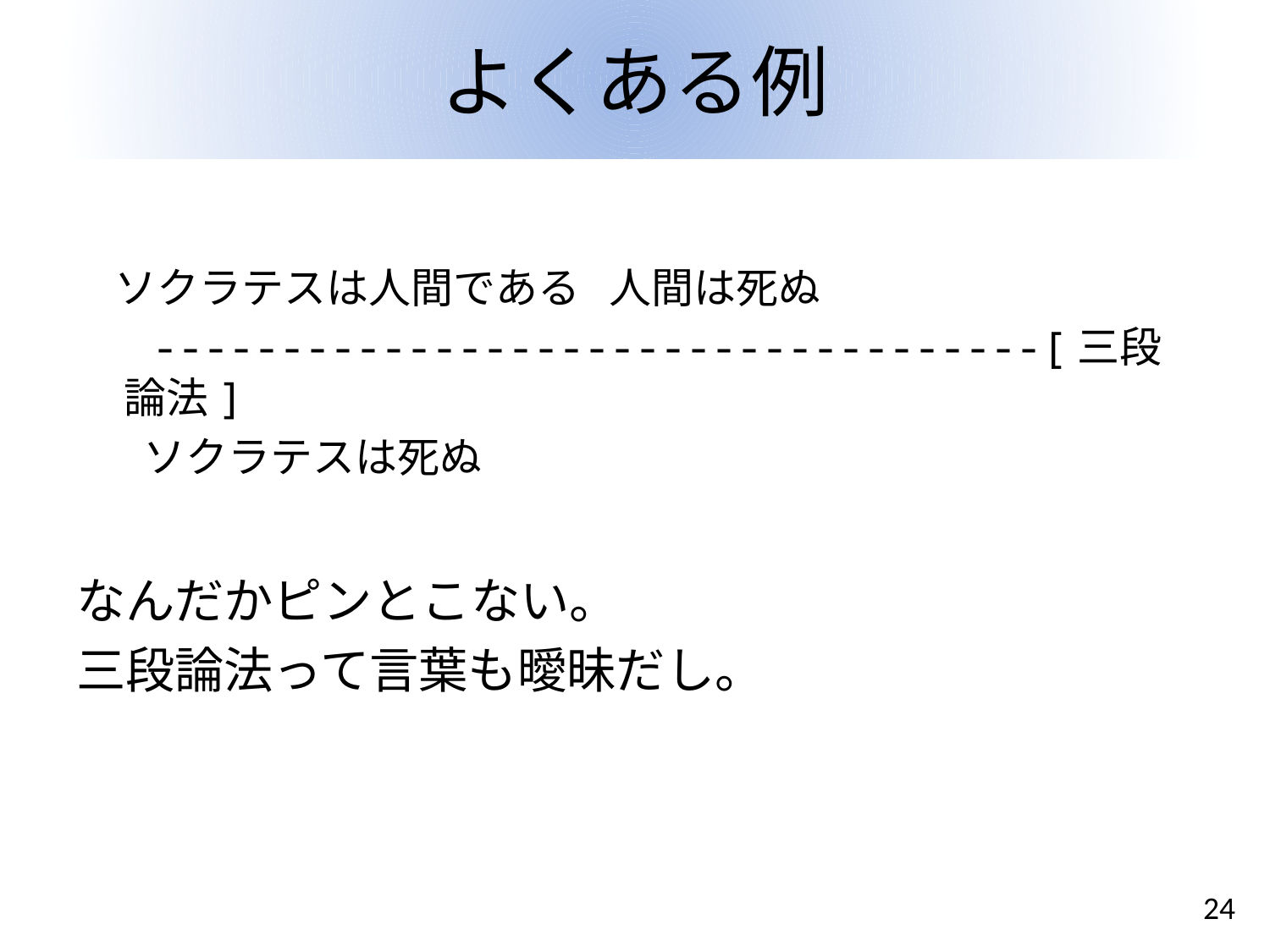

# よくある例

   ソクラテスは人間である   人間は死ぬ
   -----------------------------------[三段論法]
      ソクラテスは死ぬ

なんだかピンとこない。
三段論法って言葉も曖昧だし。

24